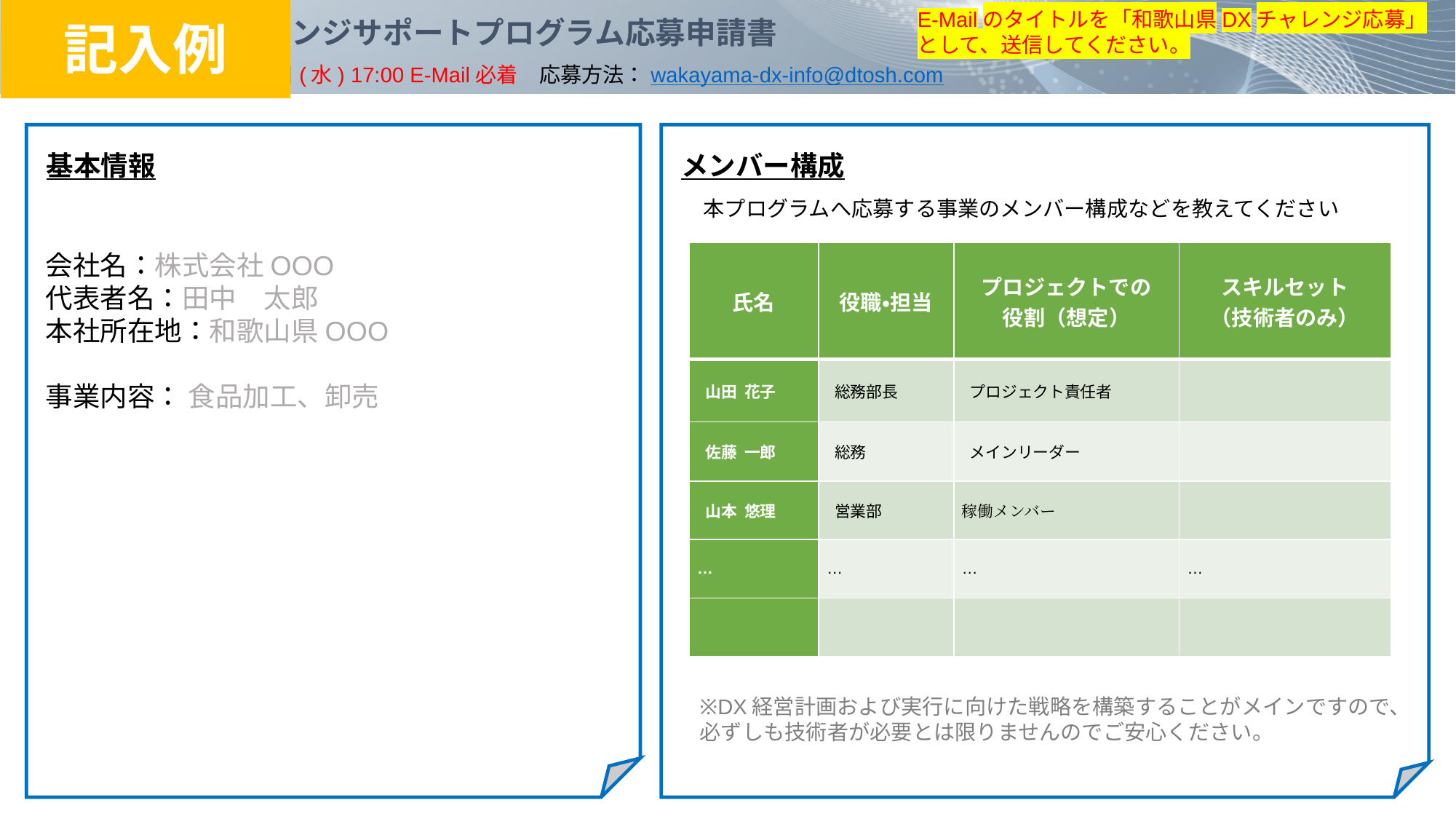

記入例
E-Mailのタイトルを「和歌山県DXチャレンジ応募」
として、送信してください。
# 和歌山県DXチャレンジサポートプログラム応募申請書
応募期限：2024年8月7日(水) 17:00 E-Mail必着　応募方法：wakayama-dx-info@dtosh.com

基本情報
メンバー構成
本プログラムへ応募する事業のメンバー構成などを教えてください
会社名：株式会社OOO
代表者名：田中　太郎
本社所在地：和歌山県OOO

事業内容： 食品加工、卸売
| 氏名 | 役職・担当 | プロジェクトでの 役割（想定） | スキルセット （技術者のみ） |
| --- | --- | --- | --- |
| 山田 花子 | 総務部長 | プロジェクト責任者 |  |
| 佐藤 一郎 | 総務 | メインリーダー |  |
| 山本 悠理 | 営業部 | 稼働メンバー |  |
| … | … | … | … |
|  |  |  |  |
※DX経営計画および実行に向けた戦略を構築することがメインですので、必ずしも技術者が必要とは限りませんのでご安心ください。